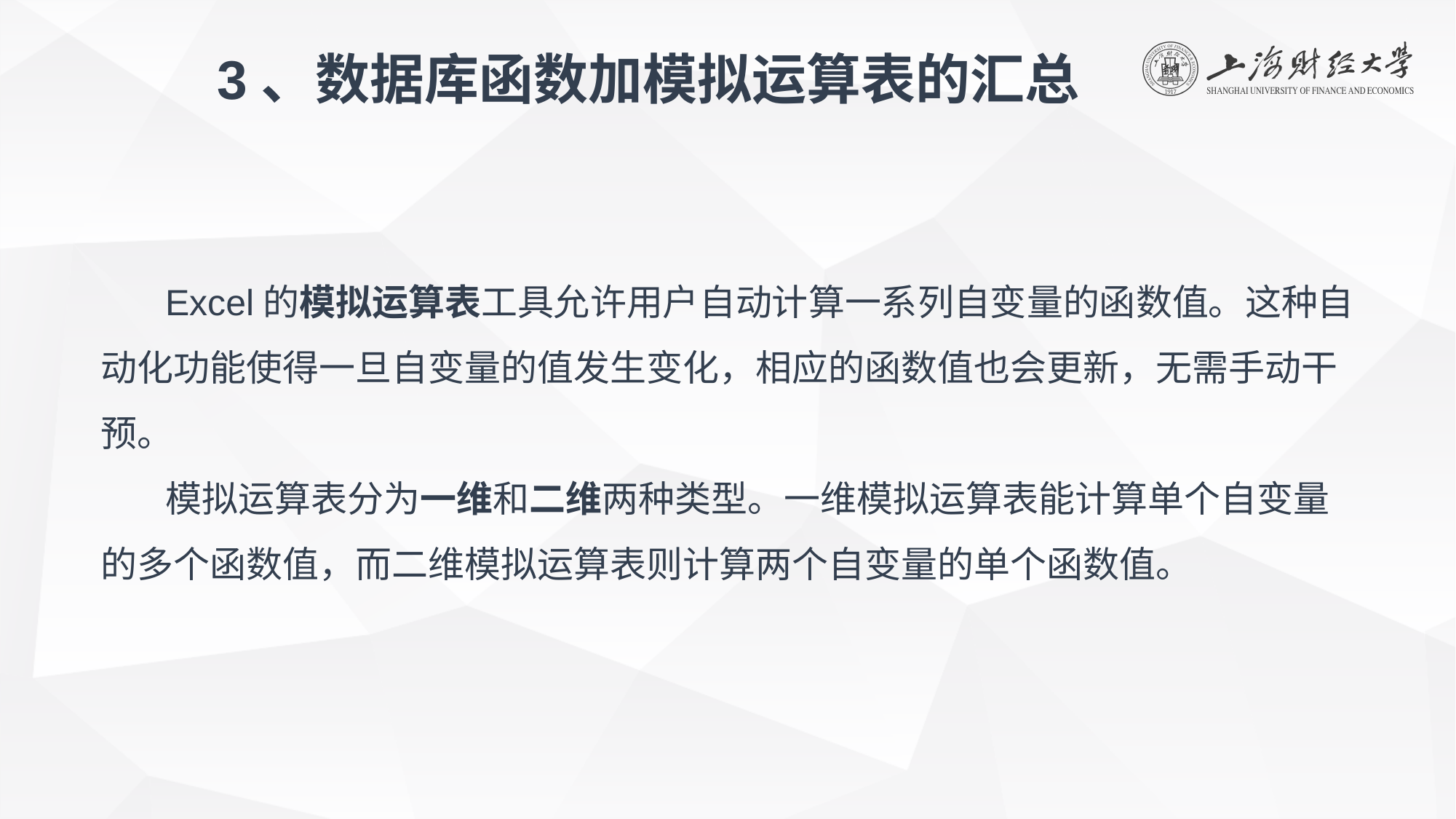

3、数据库函数加模拟运算表的汇总
Excel的模拟运算表工具允许用户自动计算一系列自变量的函数值。这种自动化功能使得一旦自变量的值发生变化，相应的函数值也会更新，无需手动干预。
模拟运算表分为一维和二维两种类型。一维模拟运算表能计算单个自变量的多个函数值，而二维模拟运算表则计算两个自变量的单个函数值。